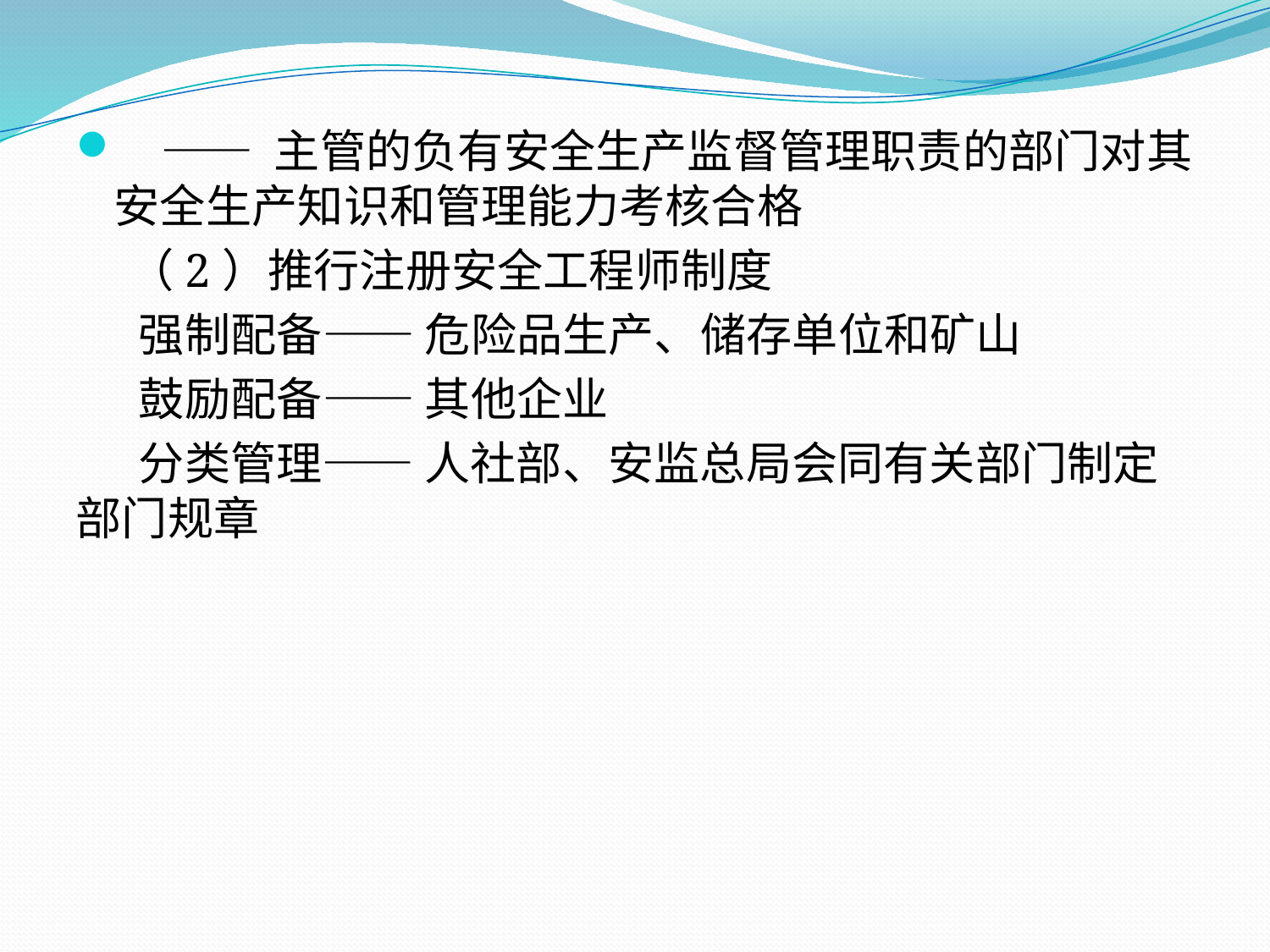

—— 主管的负有安全生产监督管理职责的部门对其安全生产知识和管理能力考核合格
    （2）推行注册安全工程师制度
     强制配备—— 危险品生产、储存单位和矿山
     鼓励配备—— 其他企业
     分类管理—— 人社部、安监总局会同有关部门制定部门规章